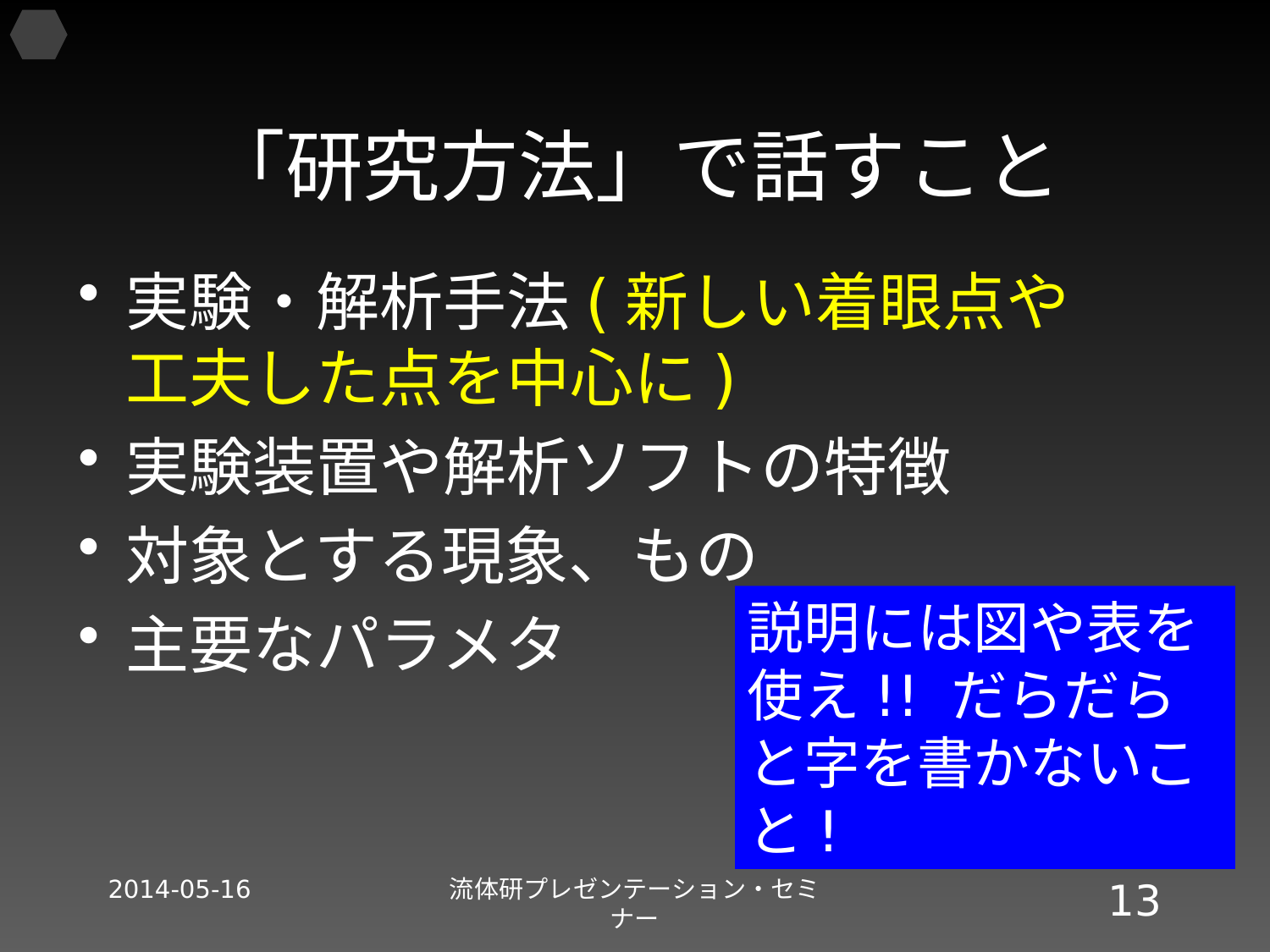

# 「研究方法」で話すこと
実験・解析手法(新しい着眼点や工夫した点を中心に)
実験装置や解析ソフトの特徴
対象とする現象、もの
主要なパラメタ
説明には図や表を使え!! だらだらと字を書かないこと!
2014-05-16
流体研プレゼンテーション・セミナー
13